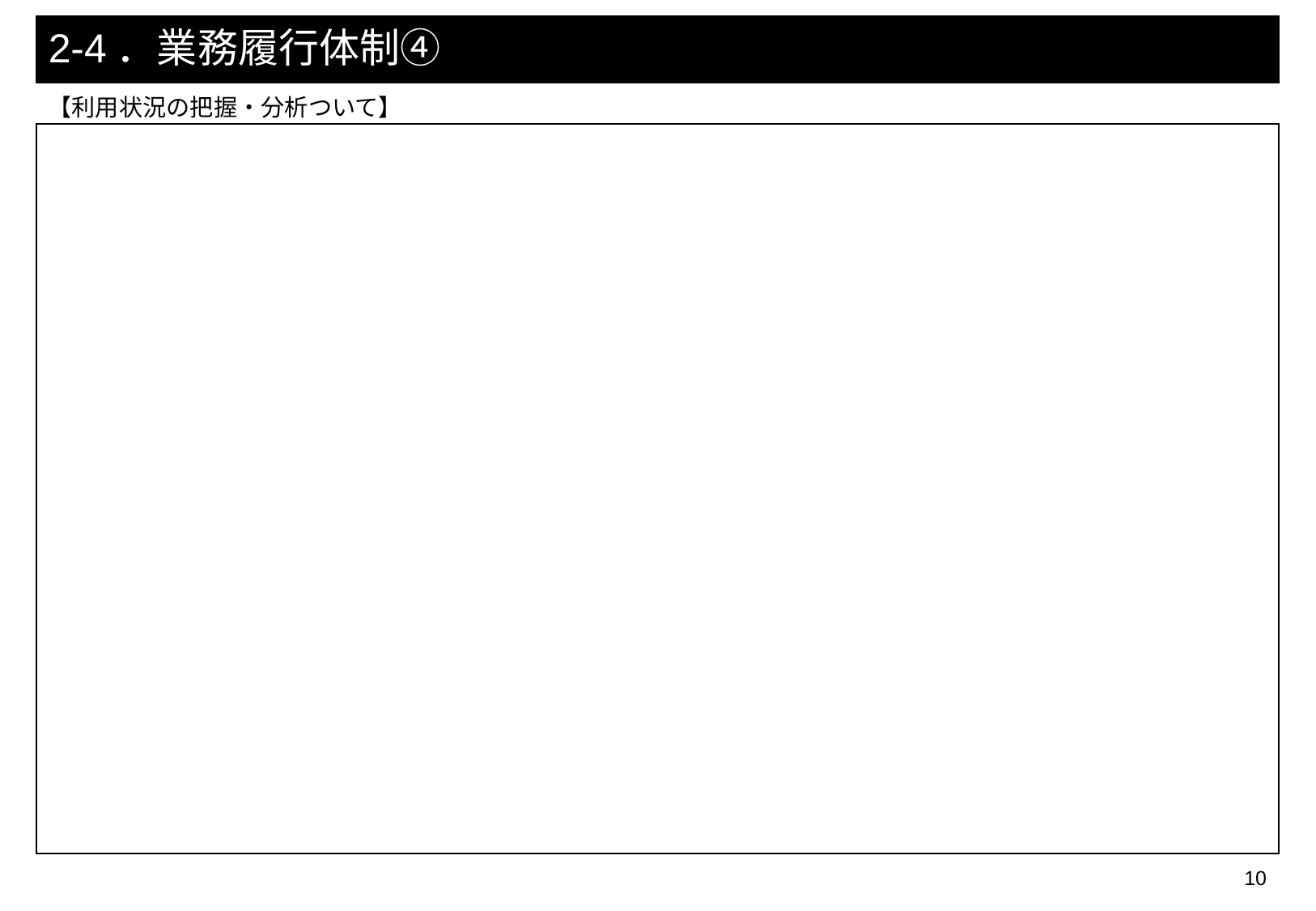

# 2-4．業務履行体制④
【利用状況の把握・分析ついて】
|  |
| --- |
10